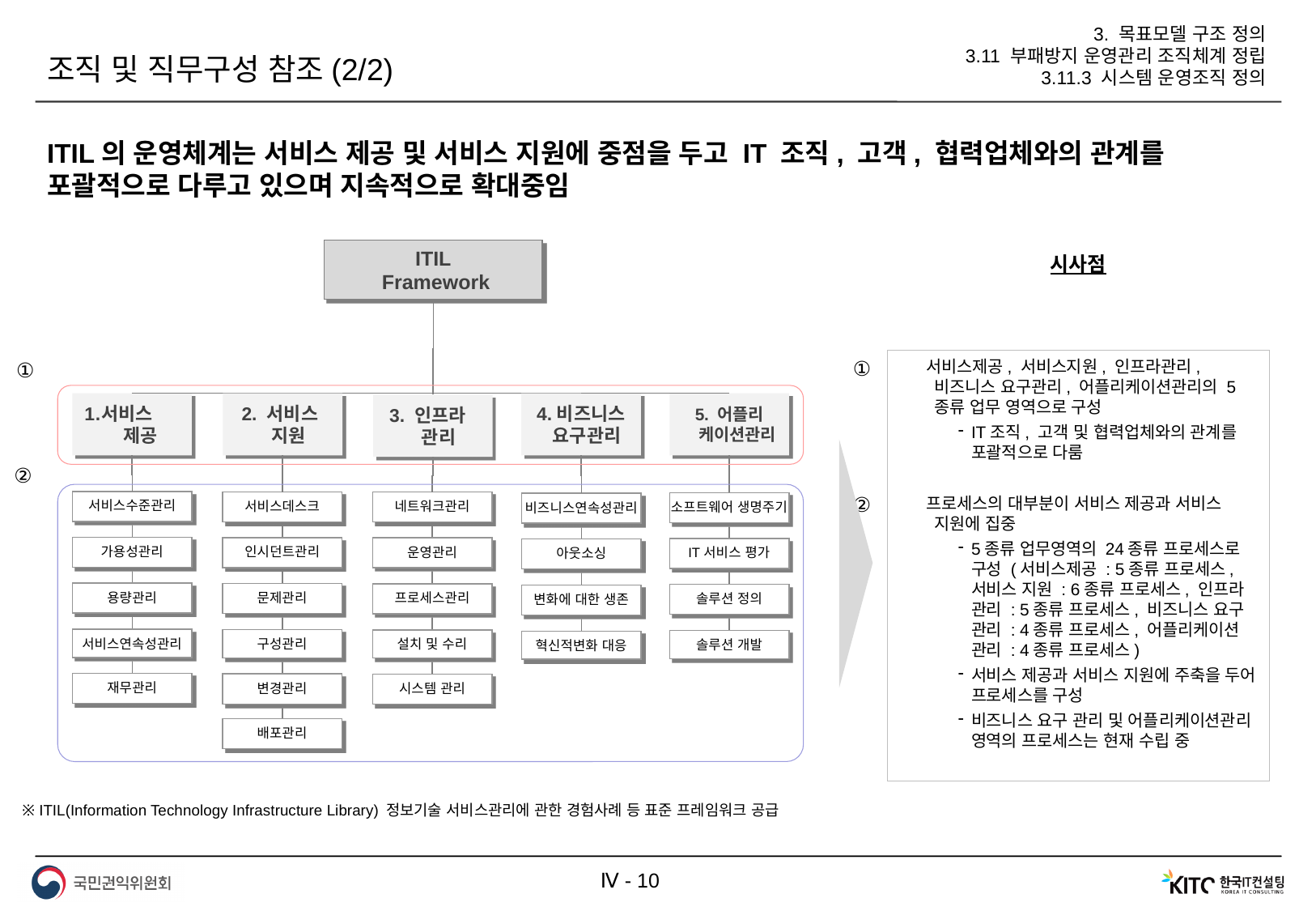

3. 목표모델 구조 정의
3.11 부패방지 운영관리 조직체계 정립
3.11.3 시스템 운영조직 정의
조직 및 직무구성 참조(2/2)
ITIL의 운영체계는 서비스 제공 및 서비스 지원에 중점을 두고 IT 조직, 고객, 협력업체와의 관계를 포괄적으로 다루고 있으며 지속적으로 확대중임
ITIL
 Framework
시사점
     서비스제공, 서비스지원, 인프라관리, 비즈니스 요구관리, 어플리케이션관리의 5종류 업무 영역으로 구성
IT조직, 고객 및 협력업체와의 관계를 포괄적으로 다룸

     프로세스의 대부분이 서비스 제공과 서비스 지원에 집중
5종류 업무영역의 24종류 프로세스로 구성 (서비스제공 : 5종류 프로세스, 서비스 지원 : 6종류 프로세스, 인프라 관리 : 5종류 프로세스, 비즈니스 요구 관리 : 4종류 프로세스, 어플리케이션 관리 : 4종류 프로세스)
서비스 제공과 서비스 지원에 주축을 두어 프로세스를 구성
비즈니스 요구 관리 및 어플리케이션관리 영역의 프로세스는 현재 수립 중
①
①

서비스       제공
2. 서비스  지원
4.비즈니스 요구관리
5. 어플리  케이션관리
3. 인프라   관리
②

②
서비스수준관리
서비스데스크
네트워크관리
소프트웨어 생명주기
비즈니스연속성관리
가용성관리
인시던트관리
운영관리
IT서비스 평가
아웃소싱

용량관리
문제관리
프로세스관리
솔루션 정의
변화에 대한 생존
서비스연속성관리
구성관리
설치 및 수리
솔루션 개발
혁신적변화 대응
재무관리
변경관리
시스템 관리
배포관리
※ ITIL(Information Technology Infrastructure Library) 정보기술 서비스관리에 관한 경험사례 등 표준 프레임워크 공급